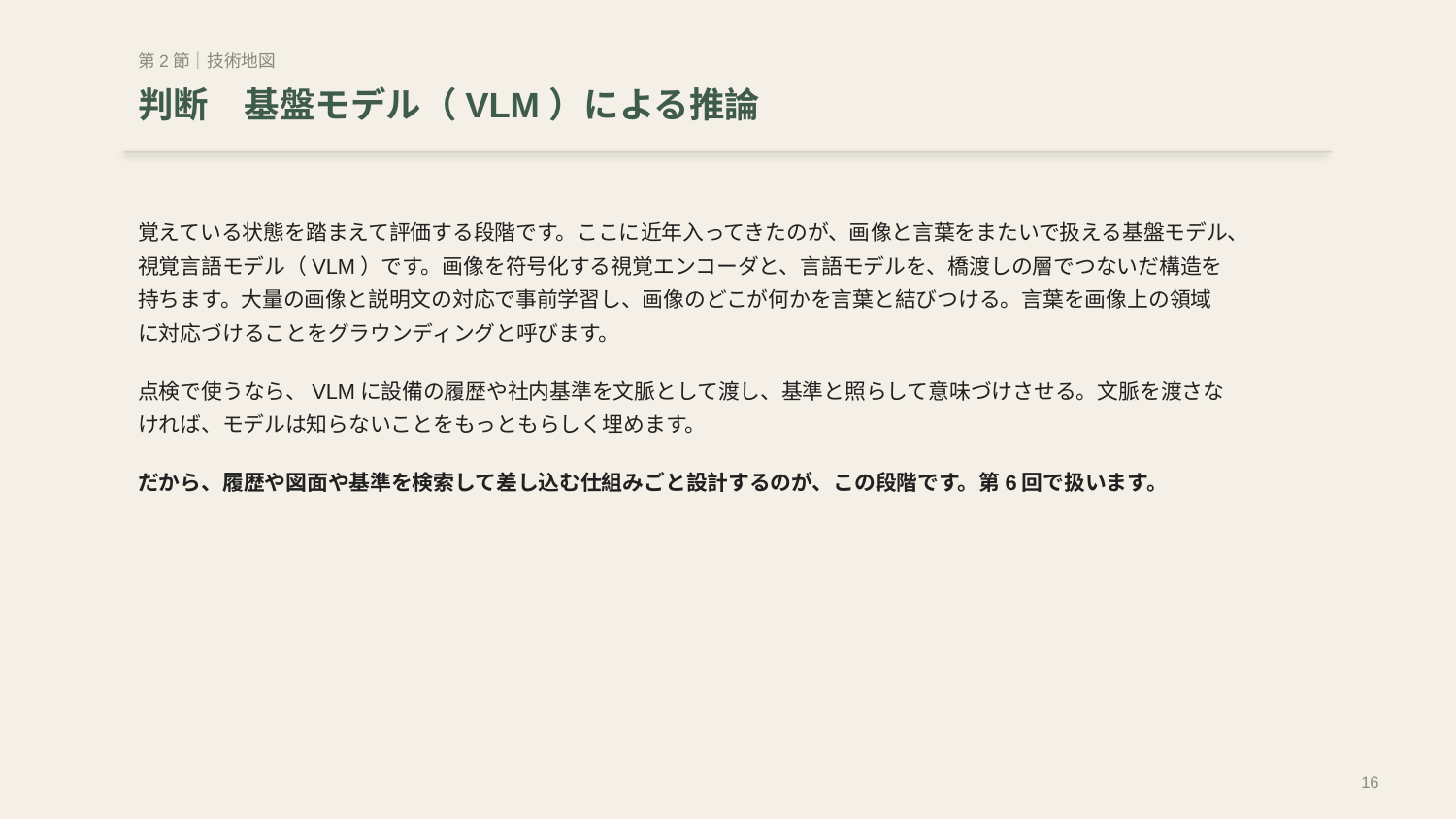

第2節｜技術地図
判断　基盤モデル（VLM）による推論

覚えている状態を踏まえて評価する段階です。ここに近年入ってきたのが、画像と言葉をまたいで扱える基盤モデル、視覚言語モデル（VLM）です。画像を符号化する視覚エンコーダと、言語モデルを、橋渡しの層でつないだ構造を持ちます。大量の画像と説明文の対応で事前学習し、画像のどこが何かを言葉と結びつける。言葉を画像上の領域に対応づけることをグラウンディングと呼びます。
点検で使うなら、VLMに設備の履歴や社内基準を文脈として渡し、基準と照らして意味づけさせる。文脈を渡さなければ、モデルは知らないことをもっともらしく埋めます。
だから、履歴や図面や基準を検索して差し込む仕組みごと設計するのが、この段階です。第6回で扱います。
16